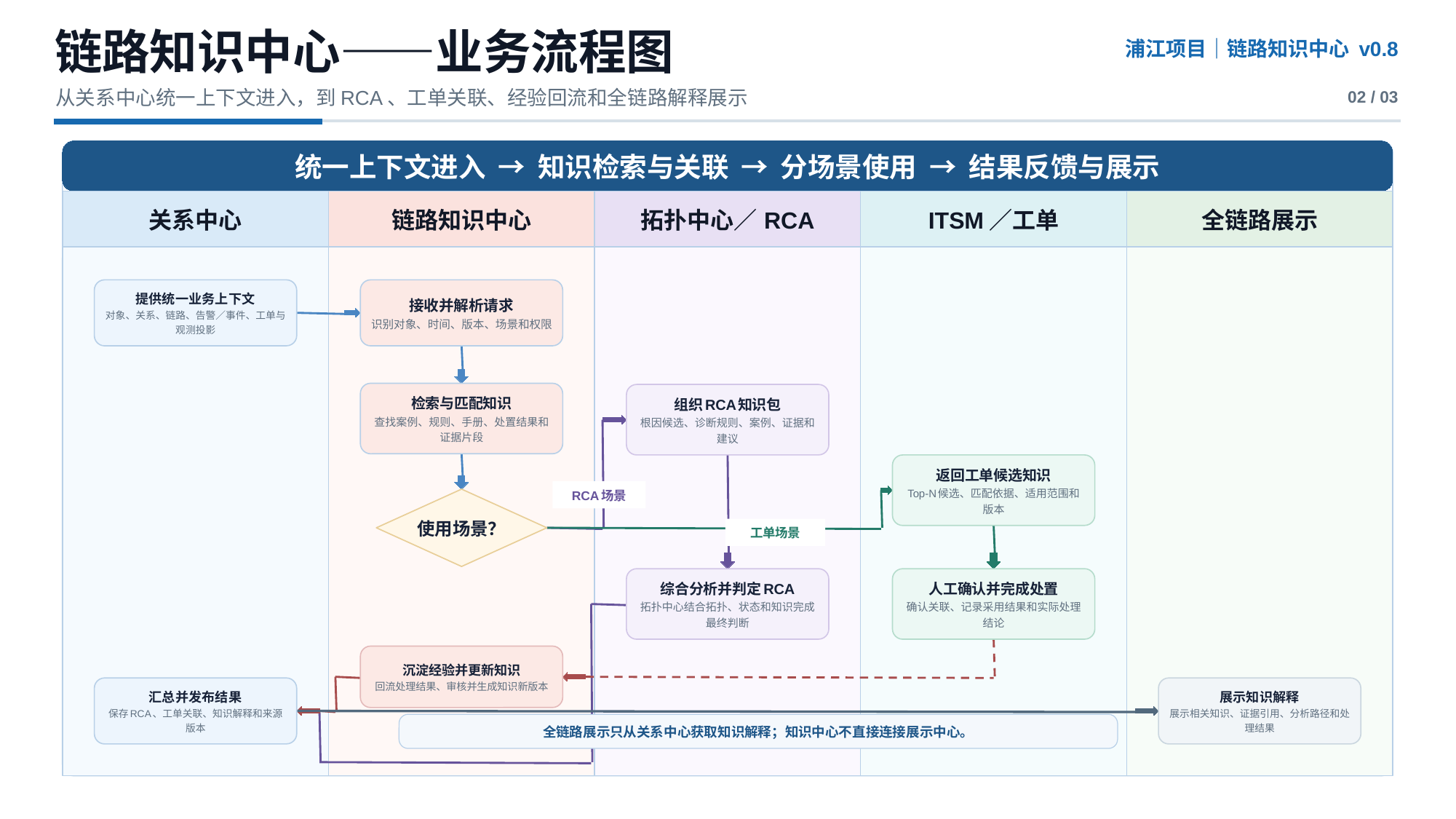

链路知识中心——业务流程图
浦江项目｜链路知识中心 v0.8
从关系中心统一上下文进入，到RCA、工单关联、经验回流和全链路解释展示
02 / 03

统一上下文进入  →  知识检索与关联  →  分场景使用  →  结果反馈与展示

关系中心
链路知识中心
拓扑中心／RCA
ITSM／工单
全链路展示

提供统一业务上下文
对象、关系、链路、告警／事件、工单与观测投影

接收并解析请求
识别对象、时间、版本、场景和权限

检索与匹配知识
查找案例、规则、手册、处置结果和证据片段

组织RCA知识包
根因候选、诊断规则、案例、证据和建议

返回工单候选知识
Top-N候选、匹配依据、适用范围和版本

RCA场景

使用场景？
工单场景

综合分析并判定RCA
拓扑中心结合拓扑、状态和知识完成最终判断

人工确认并完成处置
确认关联、记录采用结果和实际处理结论

沉淀经验并更新知识
回流处理结果、审核并生成知识新版本

汇总并发布结果
保存RCA、工单关联、知识解释和来源版本

展示知识解释
展示相关知识、证据引用、分析路径和处理结果

全链路展示只从关系中心获取知识解释；知识中心不直接连接展示中心。